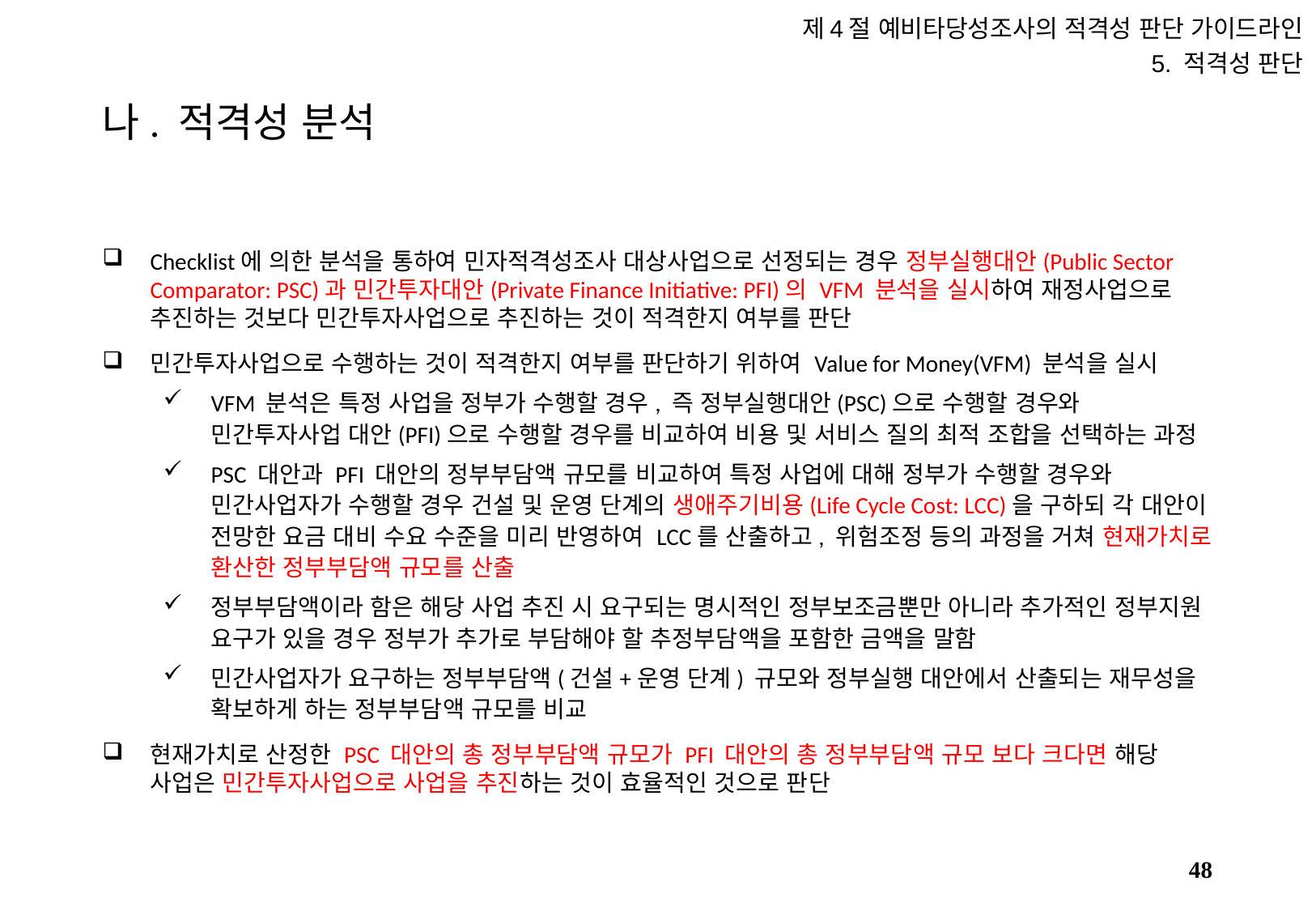

제4절 예비타당성조사의 적격성 판단 가이드라인
5. 적격성 판단
# 나. 적격성 분석
Checklist에 의한 분석을 통하여 민자적격성조사 대상사업으로 선정되는 경우 정부실행대안(Public Sector Comparator: PSC)과 민간투자대안(Private Finance Initiative: PFI)의 VFM 분석을 실시하여 재정사업으로 추진하는 것보다 민간투자사업으로 추진하는 것이 적격한지 여부를 판단
민간투자사업으로 수행하는 것이 적격한지 여부를 판단하기 위하여 Value for Money(VFM) 분석을 실시
VFM 분석은 특정 사업을 정부가 수행할 경우, 즉 정부실행대안(PSC)으로 수행할 경우와 민간투자사업 대안(PFI)으로 수행할 경우를 비교하여 비용 및 서비스 질의 최적 조합을 선택하는 과정
PSC 대안과 PFI 대안의 정부부담액 규모를 비교하여 특정 사업에 대해 정부가 수행할 경우와 민간사업자가 수행할 경우 건설 및 운영 단계의 생애주기비용(Life Cycle Cost: LCC)을 구하되 각 대안이 전망한 요금 대비 수요 수준을 미리 반영하여 LCC를 산출하고, 위험조정 등의 과정을 거쳐 현재가치로 환산한 정부부담액 규모를 산출
정부부담액이라 함은 해당 사업 추진 시 요구되는 명시적인 정부보조금뿐만 아니라 추가적인 정부지원 요구가 있을 경우 정부가 추가로 부담해야 할 추정부담액을 포함한 금액을 말함
민간사업자가 요구하는 정부부담액(건설+운영 단계) 규모와 정부실행 대안에서 산출되는 재무성을 확보하게 하는 정부부담액 규모를 비교
현재가치로 산정한 PSC 대안의 총 정부부담액 규모가 PFI 대안의 총 정부부담액 규모 보다 크다면 해당 사업은 민간투자사업으로 사업을 추진하는 것이 효율적인 것으로 판단
48